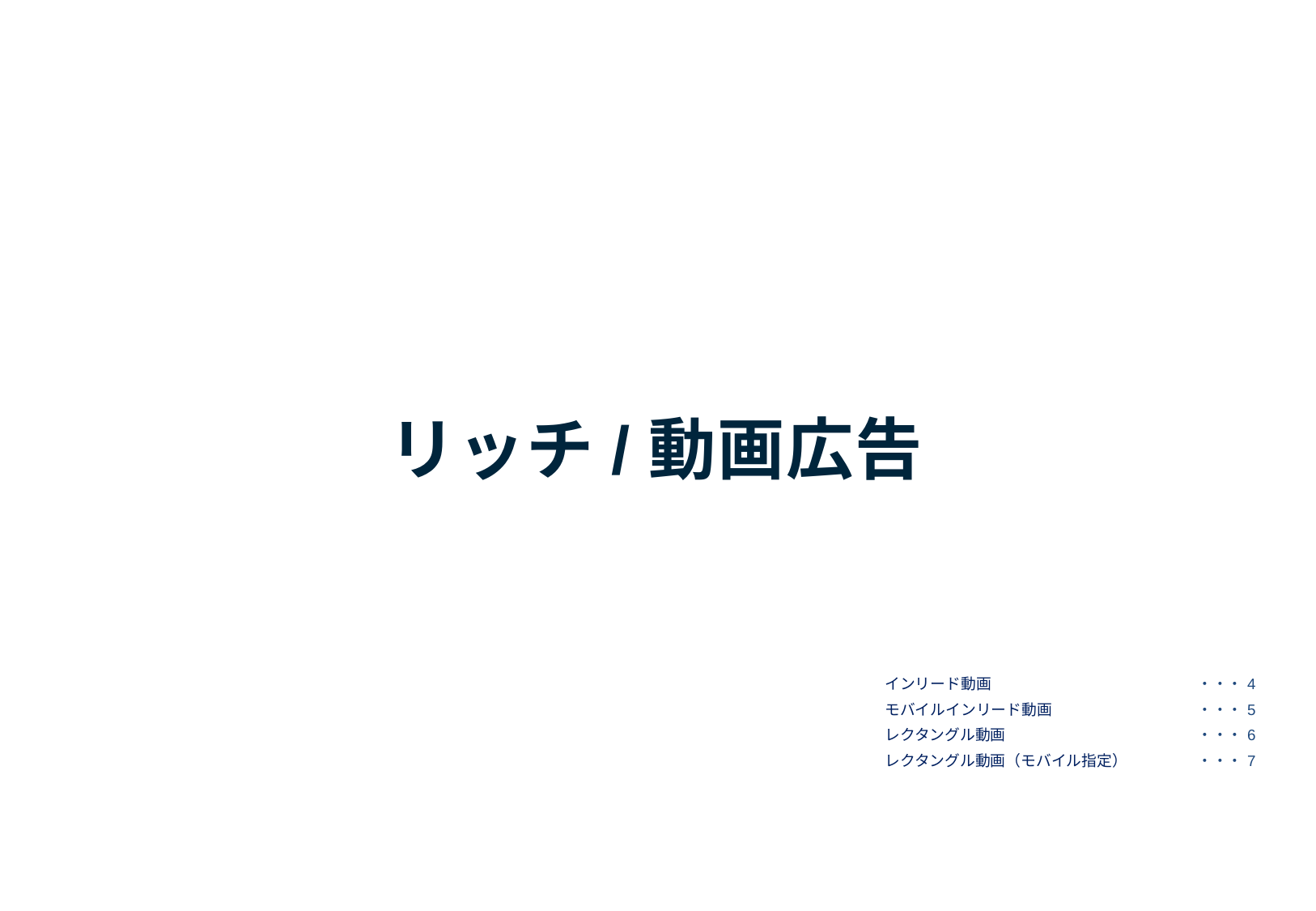

リッチ/動画広告
|  | インリード動画 | ・・・4 |
| --- | --- | --- |
|  | モバイルインリード動画 | ・・・5 |
|  | レクタングル動画 | ・・・6 |
|  | レクタングル動画（モバイル指定） | ・・・7 |